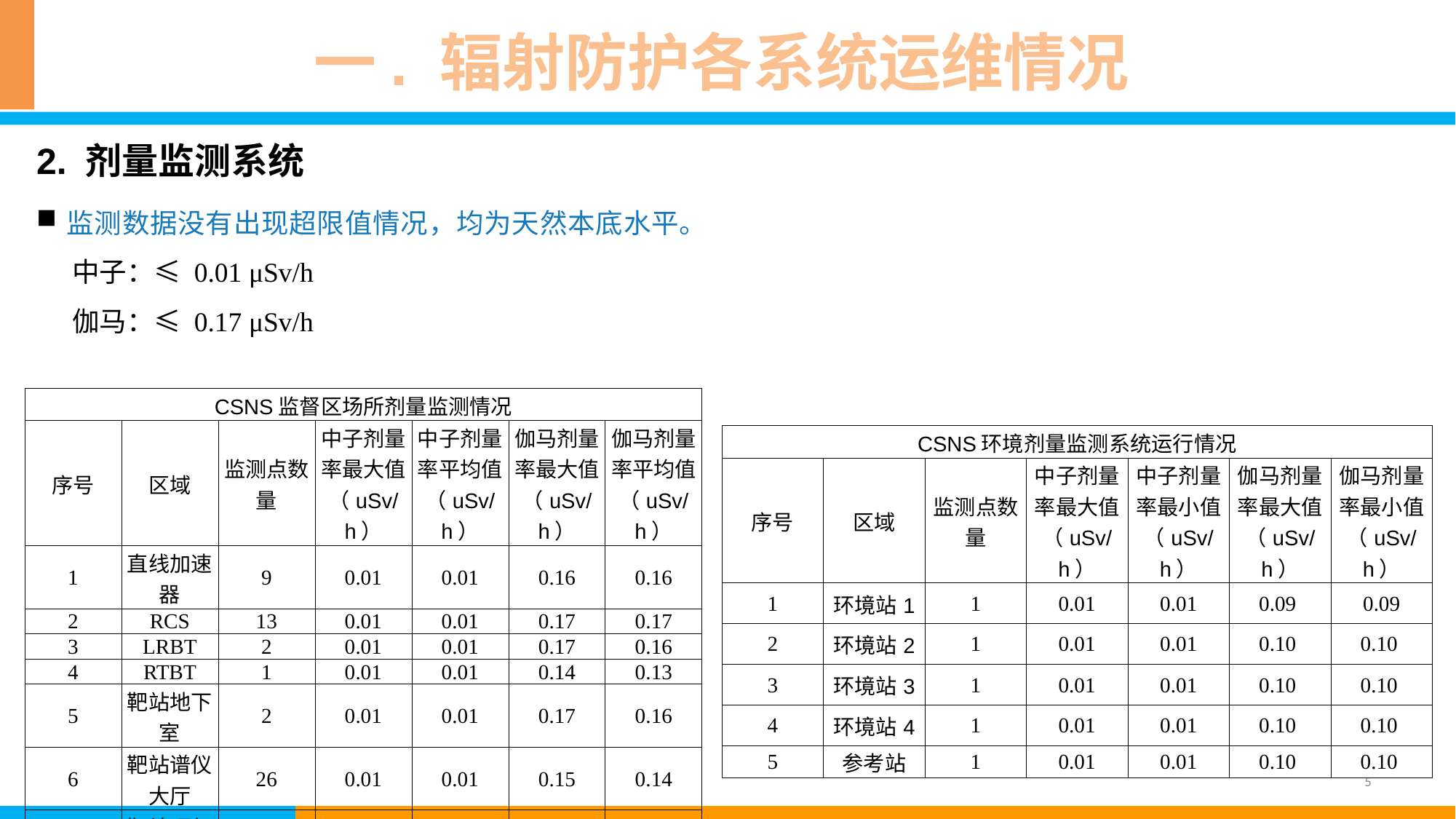

# 一. 辐射防护各系统运维情况
2. 剂量监测系统
监测数据没有出现超限值情况，均为天然本底水平。
中子：≤ 0.01 μSv/h
伽马：≤ 0.17 μSv/h

| CSNS监督区场所剂量监测情况 |  |  |  |  |  |  |
| --- | --- | --- | --- | --- | --- | --- |
| 序号 | 区域 | 监测点数量 | 中子剂量率最大值（uSv/h） | 中子剂量率平均值（uSv/h） | 伽马剂量率最大值（uSv/h） | 伽马剂量率平均值（uSv/h） |
| 1 | 直线加速器 | 9 | 0.01 | 0.01 | 0.16 | 0.16 |
| 2 | RCS | 13 | 0.01 | 0.01 | 0.17 | 0.17 |
| 3 | LRBT | 2 | 0.01 | 0.01 | 0.17 | 0.16 |
| 4 | RTBT | 1 | 0.01 | 0.01 | 0.14 | 0.13 |
| 5 | 靶站地下室 | 2 | 0.01 | 0.01 | 0.17 | 0.16 |
| 6 | 靶站谱仪大厅 | 26 | 0.01 | 0.01 | 0.15 | 0.14 |
| 7 | 靶站顶部大厅 | 5 | 0.01 | 0.01 | 0.17 | 0.17 |
| CSNS环境剂量监测系统运行情况 |  |  |  |  |  |  |
| --- | --- | --- | --- | --- | --- | --- |
| 序号 | 区域 | 监测点数量 | 中子剂量率最大值（uSv/h） | 中子剂量率最小值（uSv/h） | 伽马剂量率最大值（uSv/h） | 伽马剂量率最小值（uSv/h） |
| 1 | 环境站1 | 1 | 0.01 | 0.01 | 0.09 | 0.09 |
| 2 | 环境站2 | 1 | 0.01 | 0.01 | 0.10 | 0.10 |
| 3 | 环境站3 | 1 | 0.01 | 0.01 | 0.10 | 0.10 |
| 4 | 环境站4 | 1 | 0.01 | 0.01 | 0.10 | 0.10 |
| 5 | 参考站 | 1 | 0.01 | 0.01 | 0.10 | 0.10 |
5